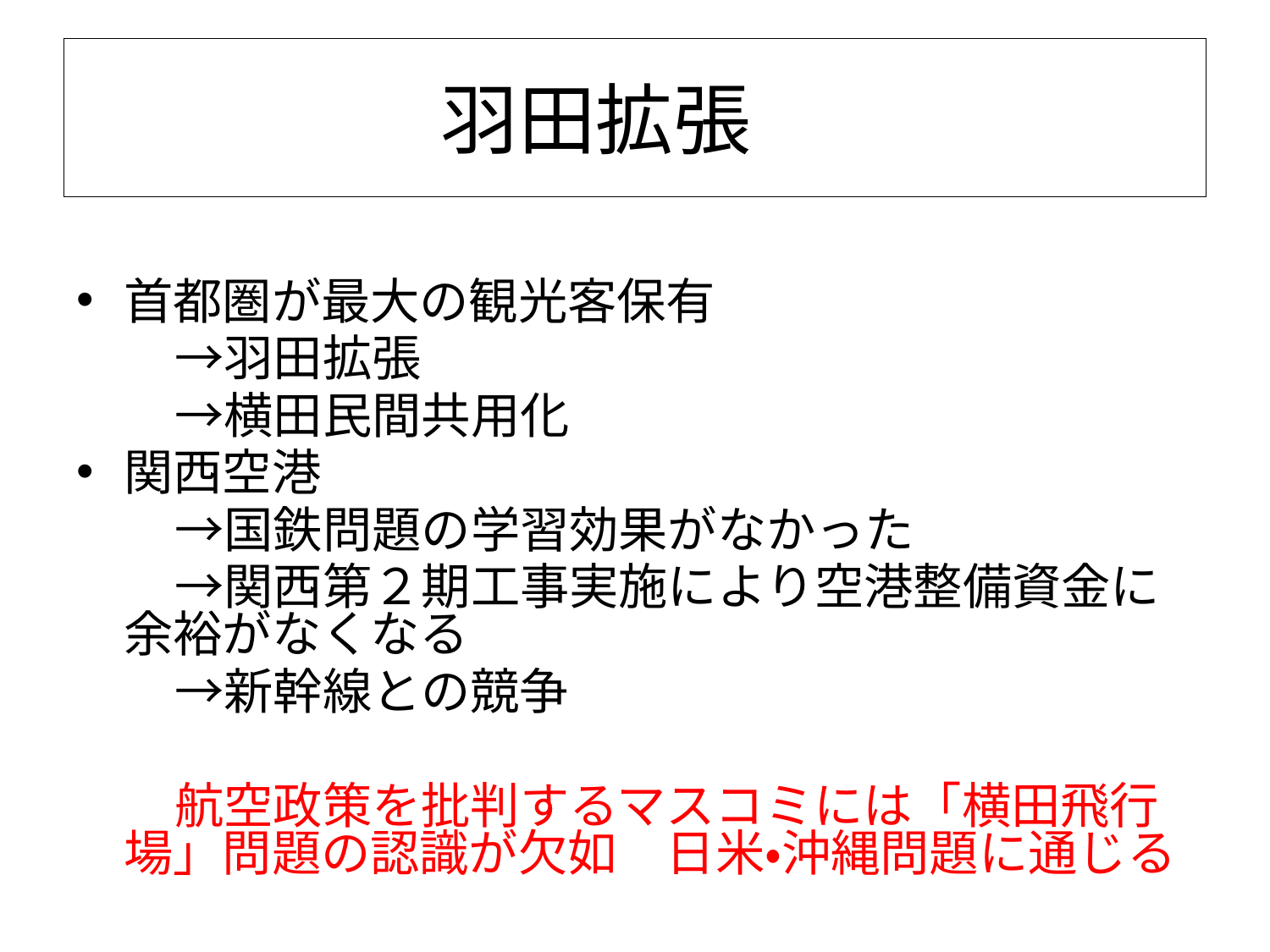

# 羽田拡張

首都圏が最大の観光客保有
　　→羽田拡張
　　→横田民間共用化
関西空港
　　→国鉄問題の学習効果がなかった
　　→関西第２期工事実施により空港整備資金に余裕がなくなる
　　→新幹線との競争

　　航空政策を批判するマスコミには「横田飛行場」問題の認識が欠如　日米・沖縄問題に通じる